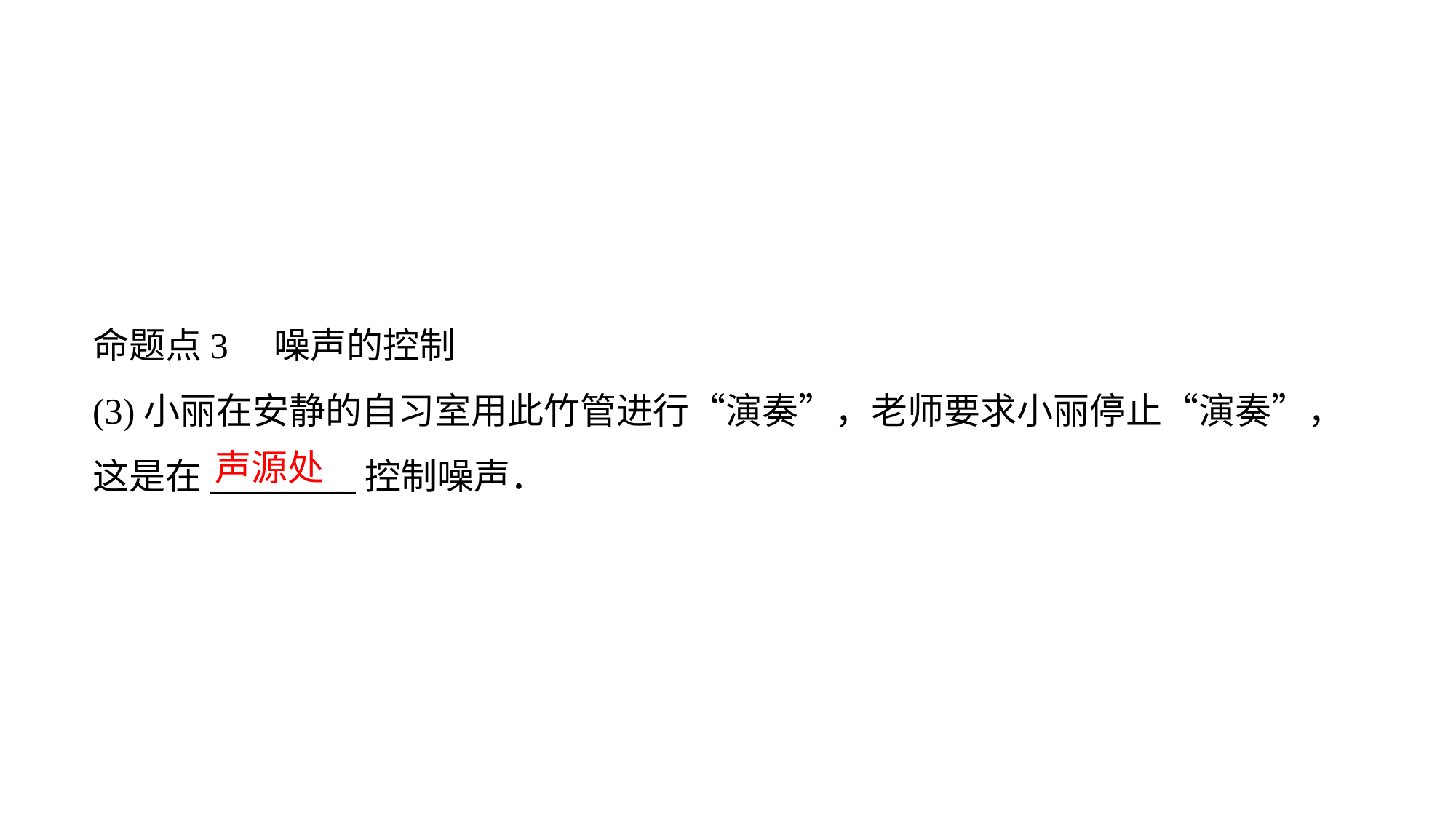

命题点3　噪声的控制
(3)小丽在安静的自习室用此竹管进行“演奏”，老师要求小丽停止“演奏”，这是在________控制噪声．
声源处